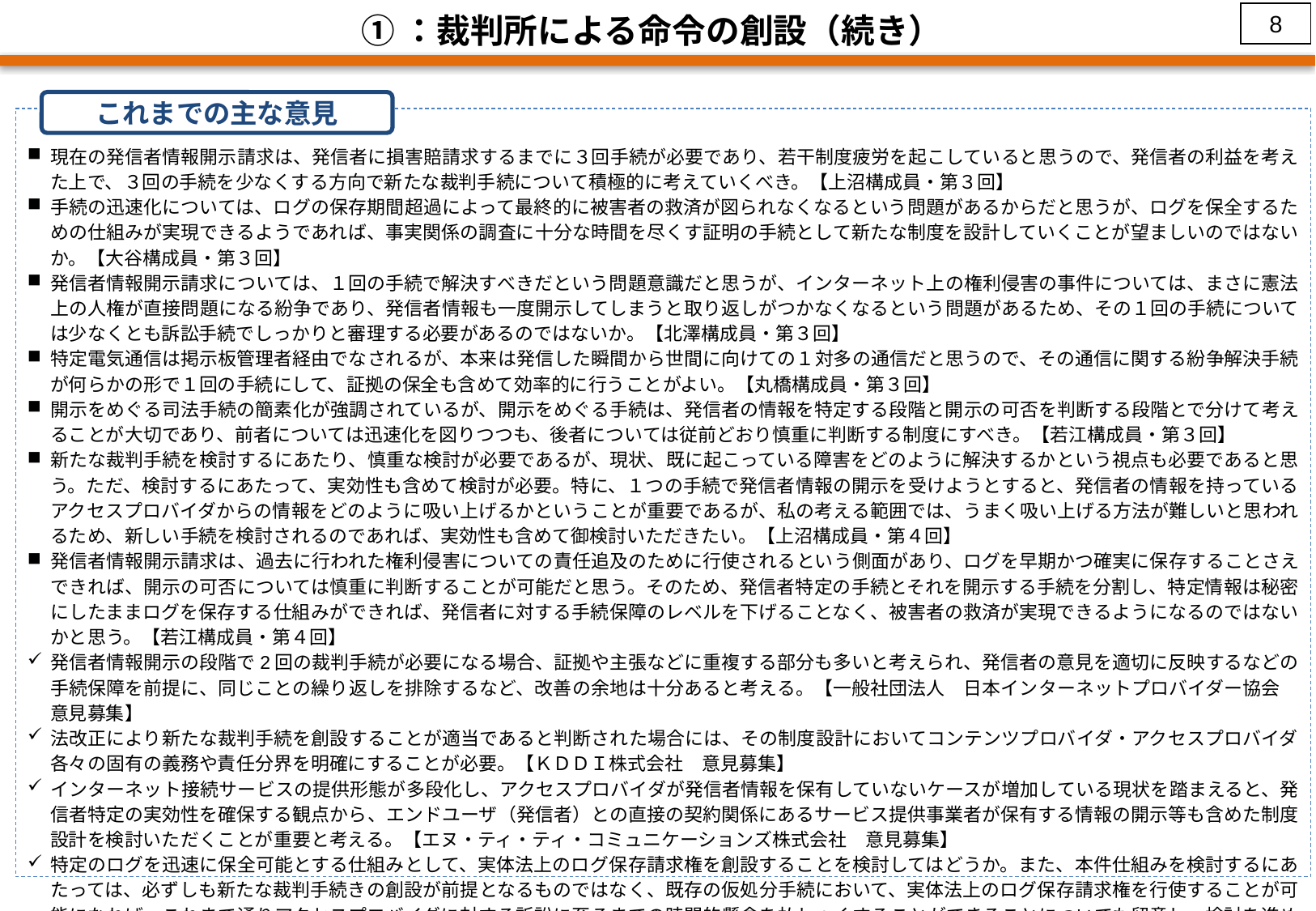

8
①：裁判所による命令の創設（続き）

これまでの主な意見
現在の発信者情報開示請求は、発信者に損害賠請求するまでに３回手続が必要であり、若干制度疲労を起こしていると思うので、発信者の利益を考えた上で、３回の手続を少なくする方向で新たな裁判手続について積極的に考えていくべき。【上沼構成員・第３回】
手続の迅速化については、ログの保存期間超過によって最終的に被害者の救済が図られなくなるという問題があるからだと思うが、ログを保全するための仕組みが実現できるようであれば、事実関係の調査に十分な時間を尽くす証明の手続として新たな制度を設計していくことが望ましいのではないか。【大谷構成員・第３回】
発信者情報開示請求については、１回の手続で解決すべきだという問題意識だと思うが、インターネット上の権利侵害の事件については、まさに憲法上の人権が直接問題になる紛争であり、発信者情報も一度開示してしまうと取り返しがつかなくなるという問題があるため、その１回の手続については少なくとも訴訟手続でしっかりと審理する必要があるのではないか。【北澤構成員・第３回】
特定電気通信は掲示板管理者経由でなされるが、本来は発信した瞬間から世間に向けての１対多の通信だと思うので、その通信に関する紛争解決手続が何らかの形で１回の手続にして、証拠の保全も含めて効率的に行うことがよい。【丸橋構成員・第３回】
開示をめぐる司法手続の簡素化が強調されているが、開示をめぐる手続は、発信者の情報を特定する段階と開示の可否を判断する段階とで分けて考えることが大切であり、前者については迅速化を図りつつも、後者については従前どおり慎重に判断する制度にすべき。【若江構成員・第３回】
新たな裁判手続を検討するにあたり、慎重な検討が必要であるが、現状、既に起こっている障害をどのように解決するかという視点も必要であると思う。ただ、検討するにあたって、実効性も含めて検討が必要。特に、１つの手続で発信者情報の開示を受けようとすると、発信者の情報を持っているアクセスプロバイダからの情報をどのように吸い上げるかということが重要であるが、私の考える範囲では、うまく吸い上げる方法が難しいと思われるため、新しい手続を検討されるのであれば、実効性も含めて御検討いただきたい。【上沼構成員・第４回】
発信者情報開示請求は、過去に行われた権利侵害についての責任追及のために行使されるという側面があり、ログを早期かつ確実に保存することさえできれば、開示の可否については慎重に判断することが可能だと思う。そのため、発信者特定の手続とそれを開示する手続を分割し、特定情報は秘密にしたままログを保存する仕組みができれば、発信者に対する手続保障のレベルを下げることなく、被害者の救済が実現できるようになるのではないかと思う。【若江構成員・第４回】
発信者情報開示の段階で2回の裁判手続が必要になる場合、証拠や主張などに重複する部分も多いと考えられ、発信者の意見を適切に反映するなどの手続保障を前提に、同じことの繰り返しを排除するなど、改善の余地は十分あると考える。【一般社団法人　日本インターネットプロバイダー協会　意見募集】
法改正により新たな裁判手続を創設することが適当であると判断された場合には、その制度設計においてコンテンツプロバイダ・アクセスプロバイダ各々の固有の義務や責任分界を明確にすることが必要。【ＫＤＤＩ株式会社　意見募集】
インターネット接続サービスの提供形態が多段化し、アクセスプロバイダが発信者情報を保有していないケースが増加している現状を踏まえると、発信者特定の実効性を確保する観点から、エンドユーザ（発信者）との直接の契約関係にあるサービス提供事業者が保有する情報の開示等も含めた制度設計を検討いただくことが重要と考える。【エヌ・ティ・ティ・コミュニケーションズ株式会社　意見募集】
特定のログを迅速に保全可能とする仕組みとして、実体法上のログ保存請求権を創設することを検討してはどうか。また、本件仕組みを検討するにあたっては、必ずしも新たな裁判手続きの創設が前提となるものではなく、既存の仮処分手続において、実体法上のログ保存請求権を行使することが可能になれば、これまで通りアクセスプロバイダに対する訴訟に至るまでの時間的懸念を払しょくすることができることについても留意し、検討を進めていただきたい。【ヤフー株式会社　意見募集】